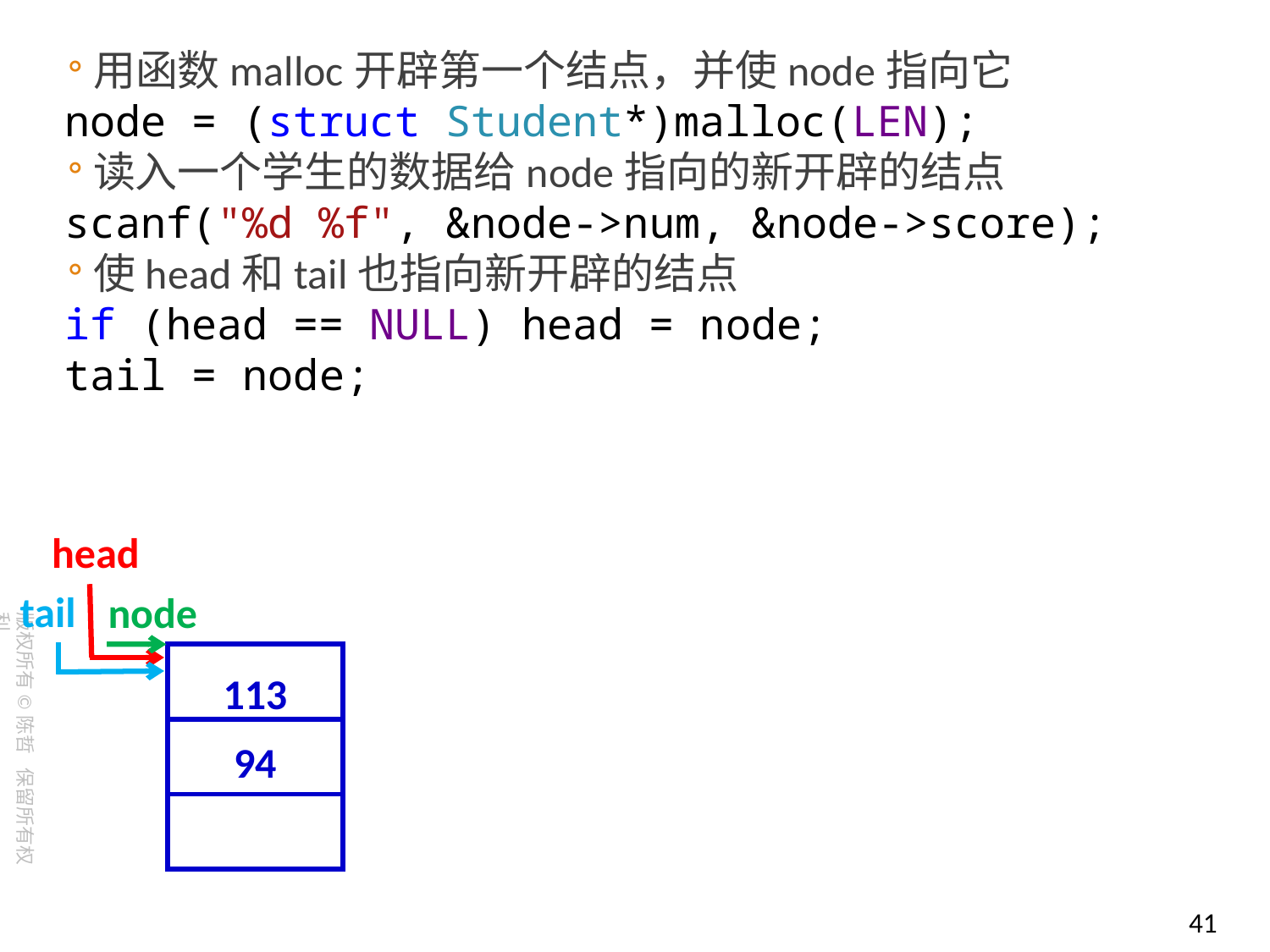

用函数malloc开辟第一个结点，并使node指向它
 node = (struct Student*)malloc(LEN);
读入一个学生的数据给node指向的新开辟的结点
 scanf("%d %f", &node->num, &node->score);
使head和tail也指向新开辟的结点
 if (head == NULL) head = node;
 tail = node;
head
tail
node
113
94
|  |
| --- |
|  |
|  |
41